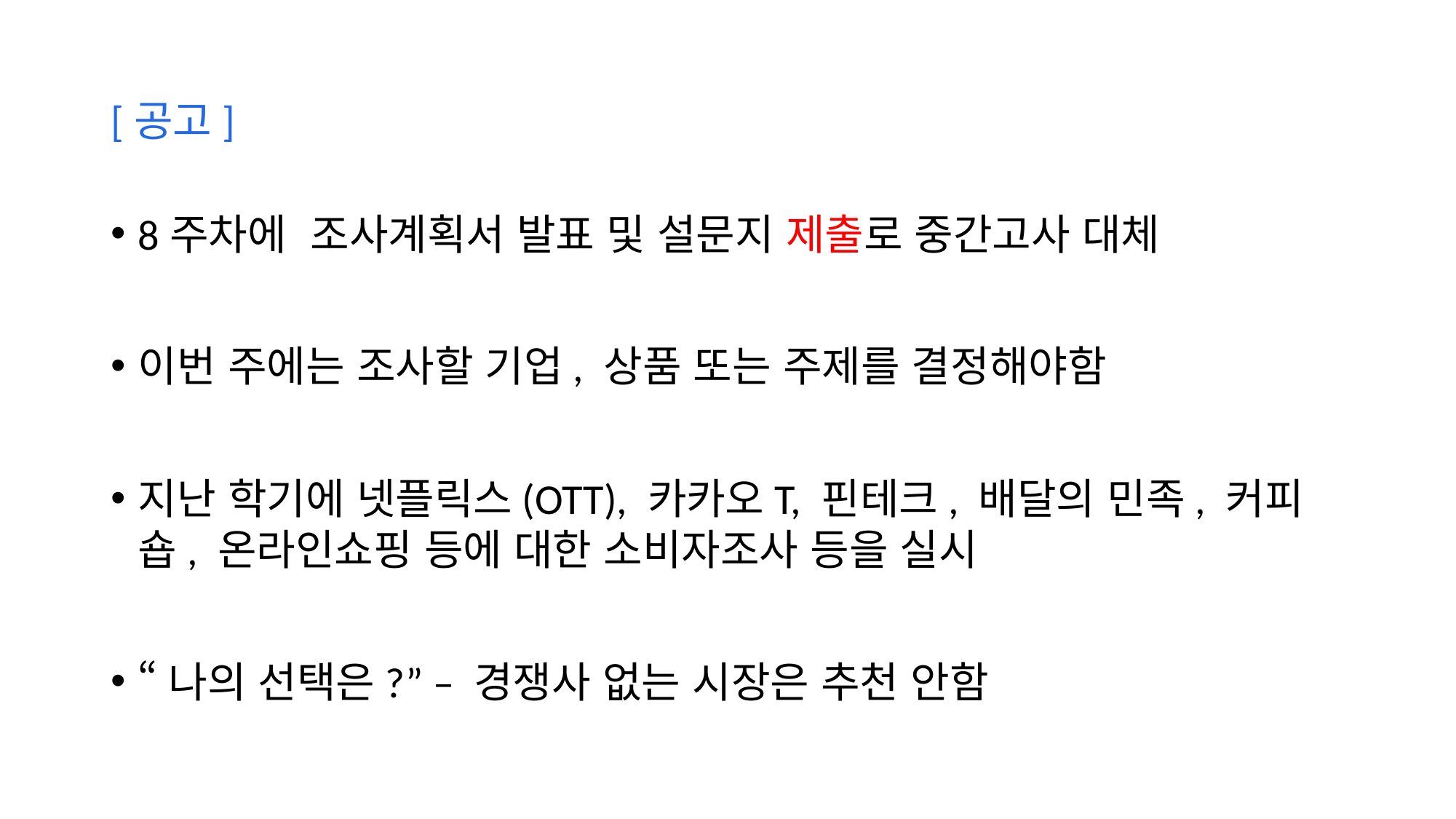

# [공고]
8주차에  조사계획서 발표 및 설문지 제출로 중간고사 대체

이번 주에는 조사할 기업, 상품 또는 주제를 결정해야함

지난 학기에 넷플릭스(OTT), 카카오T, 핀테크, 배달의 민족, 커피숍, 온라인쇼핑 등에 대한 소비자조사 등을 실시

“나의 선택은?” – 경쟁사 없는 시장은 추천 안함